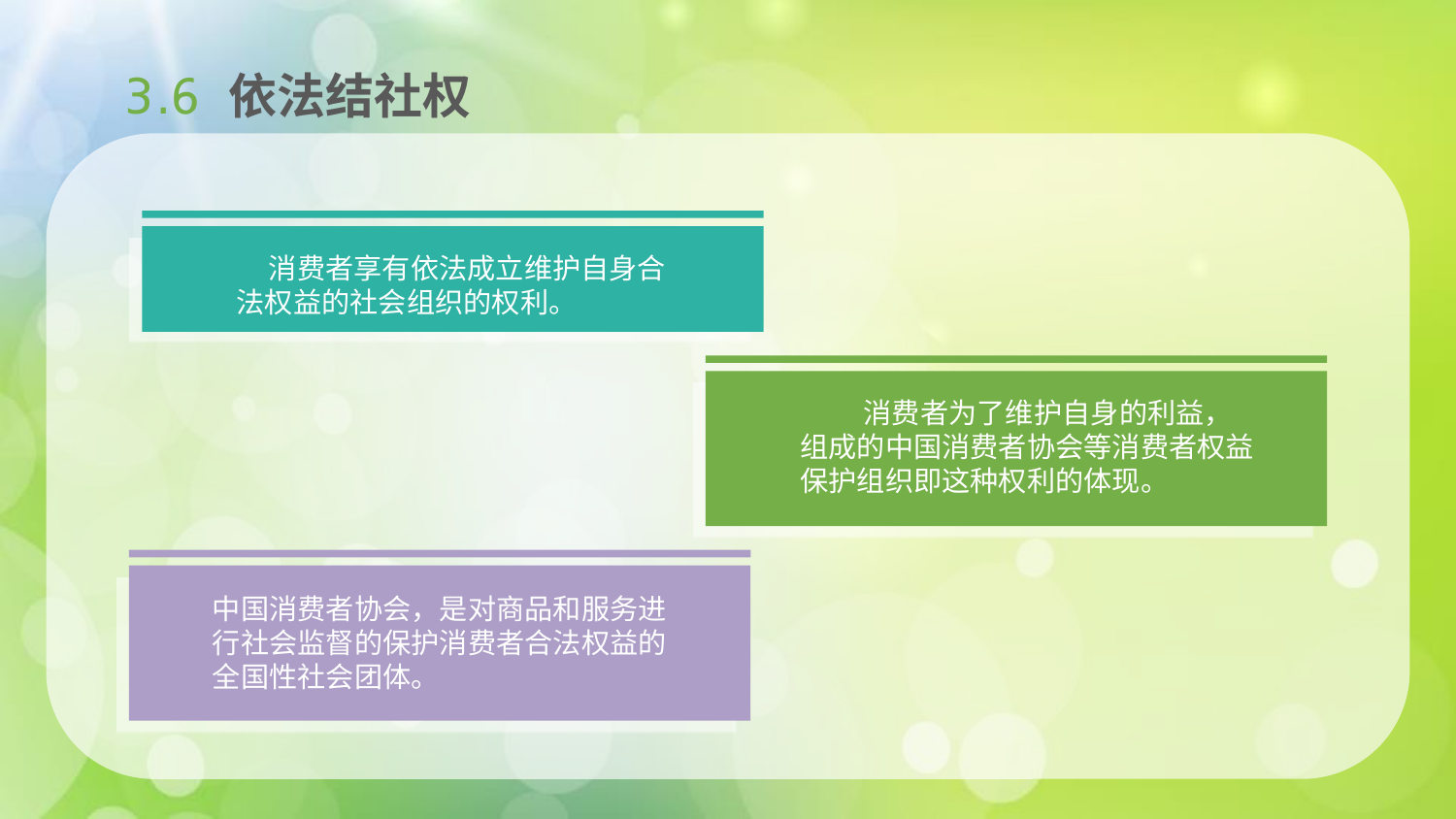

3.6 依法结社权

    消费者享有依法成立维护自身合法权益的社会组织的权利。

         消费者为了维护自身的利益，组成的中国消费者协会等消费者权益保护组织即这种权利的体现。

中国消费者协会，是对商品和服务进行社会监督的保护消费者合法权益的全国性社会团体。